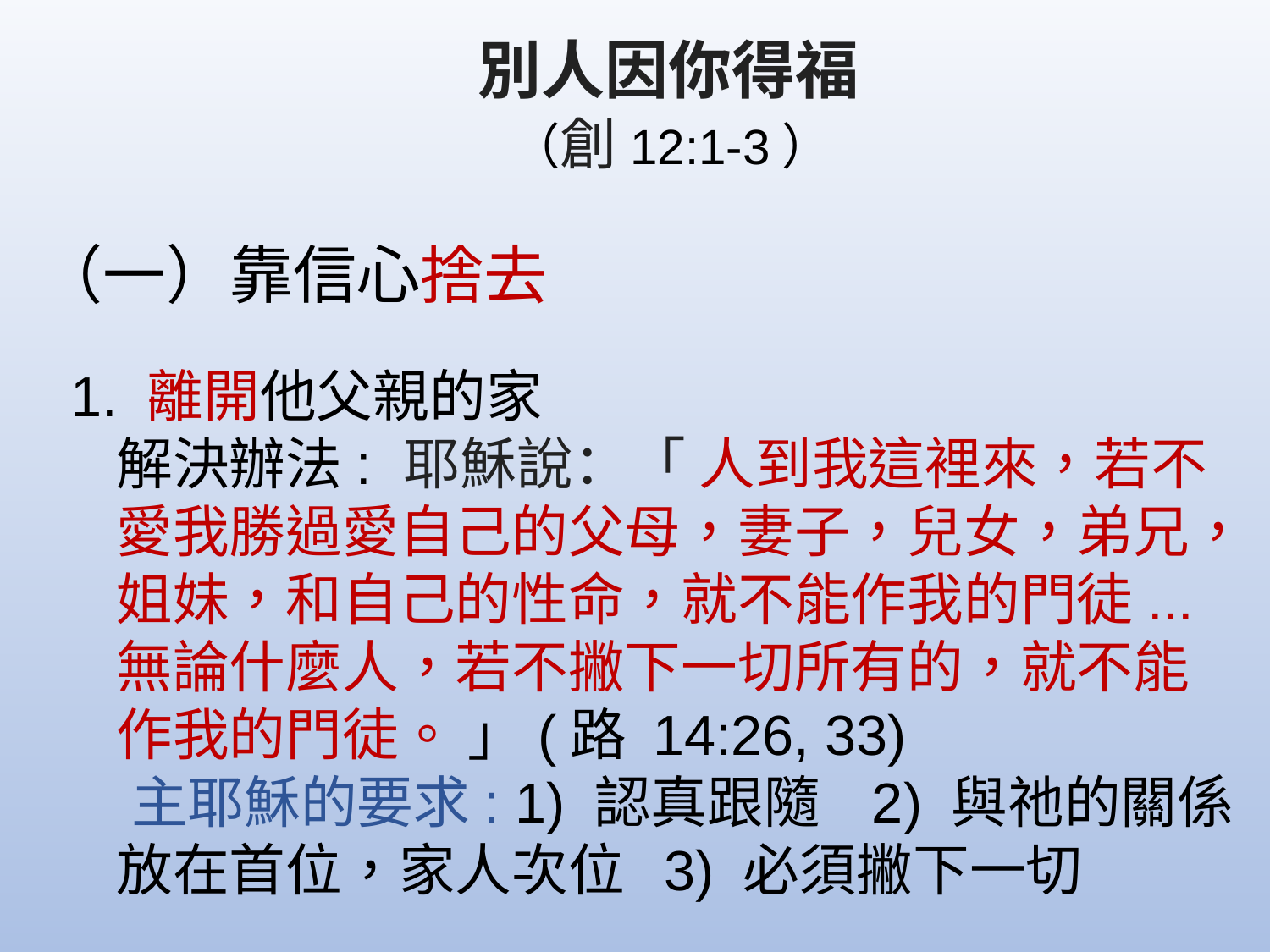

別人因你得福
		      	       （創12:1-3）

（一）靠信心捨去

  1. 離開他父親的家
     解決辦法:  耶穌說：「 人到我這裡來，若不
     愛我勝過愛自己的父母，妻子，兒女，弟兄，
     姐妹，和自己的性命，就不能作我的門徒...
     無論什麼人，若不撇下一切所有的，就不能
     作我的門徒。 」(路 14:26, 33)
     主耶穌的要求: 1) 認真跟隨   2) 與祂的關係
     放在首位，家人次位  3) 必須撇下一切